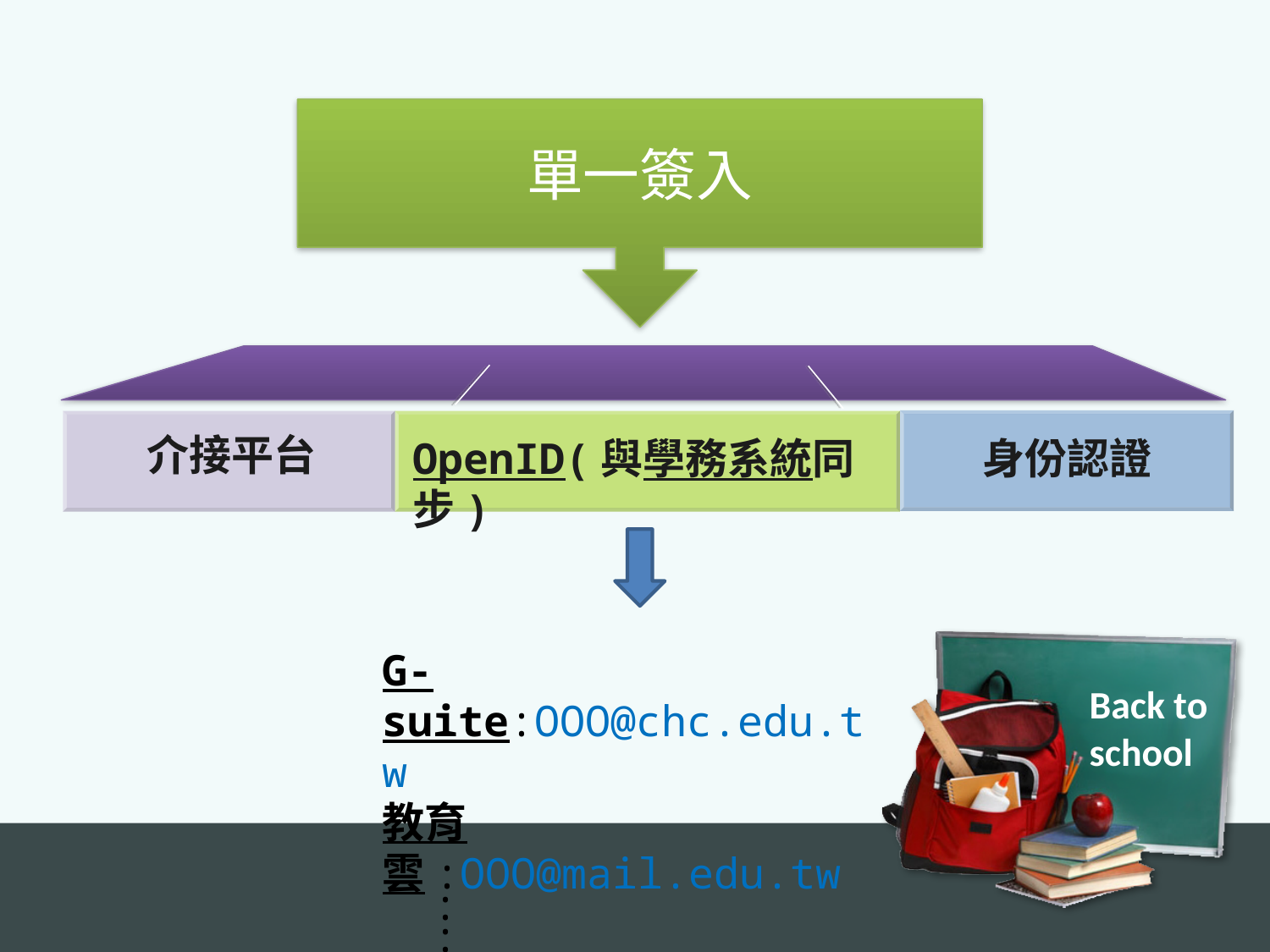

單一簽入

介接平台
身份認證
OpenID(與學務系統同步)

G-suite:OOO@chc.edu.tw
教育雲:OOO@mail.edu.tw
  :
  :
Back to
school